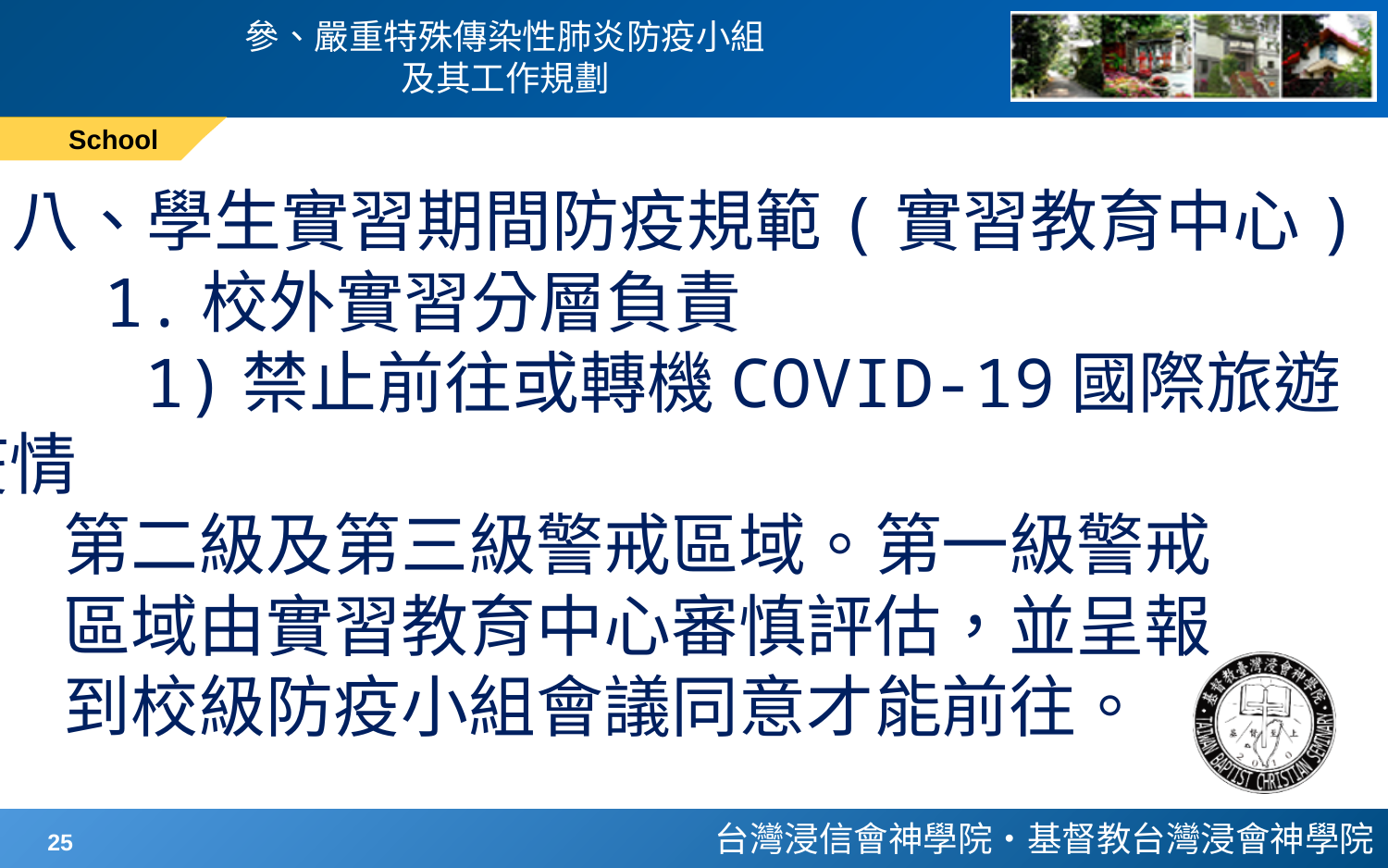

# 參、嚴重特殊傳染性肺炎防疫小組 及其工作規劃
School
八、學生實習期間防疫規範(實習教育中心)
    1.校外實習分層負責
     1)禁止前往或轉機COVID-19國際旅遊疫情
       第二級及第三級警戒區域。第一級警戒
       區域由實習教育中心審慎評估，並呈報
       到校級防疫小組會議同意才能前往。